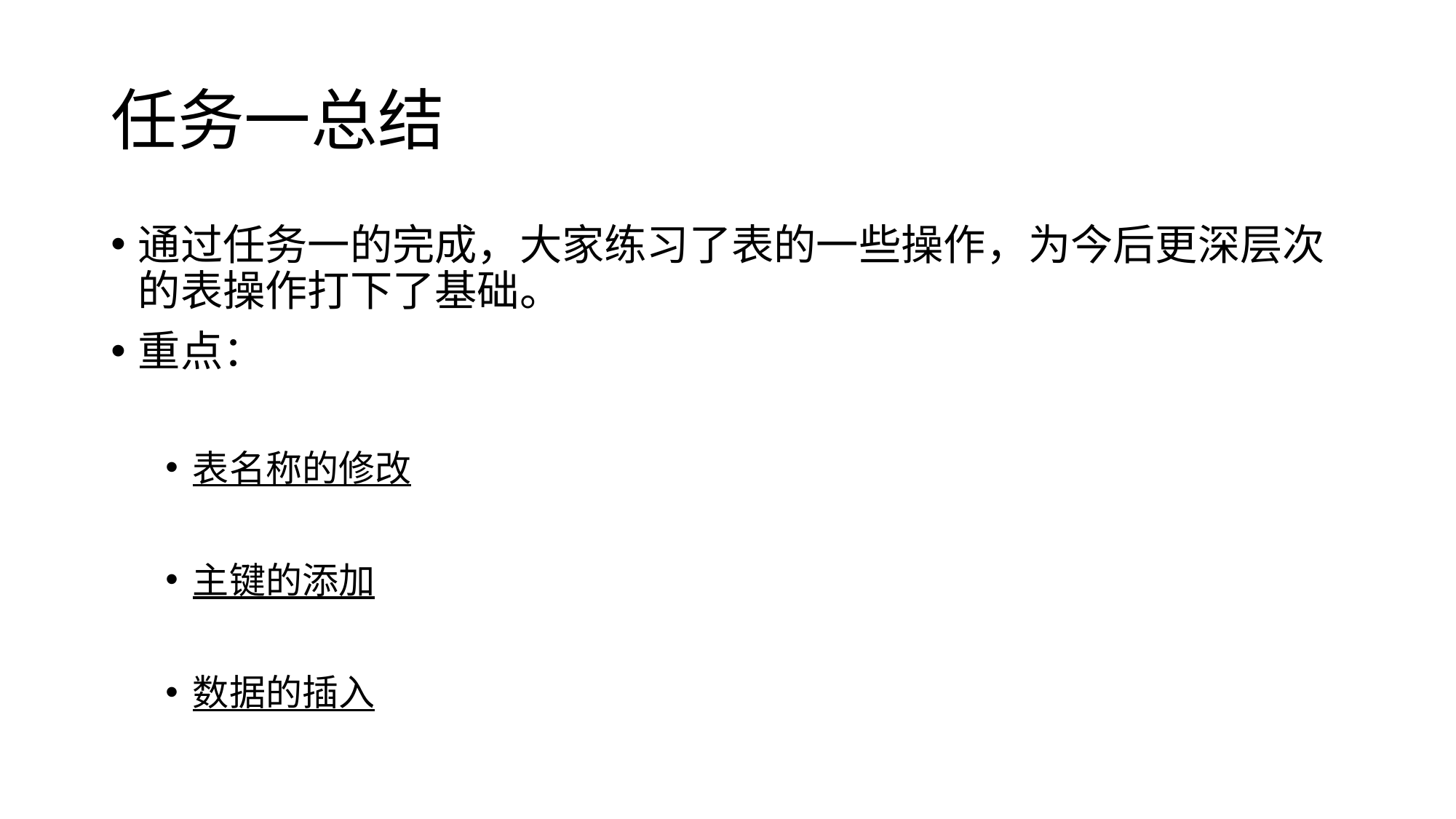

# 任务一总结
通过任务一的完成，大家练习了表的一些操作，为今后更深层次的表操作打下了基础。
重点：
表名称的修改
主键的添加
数据的插入